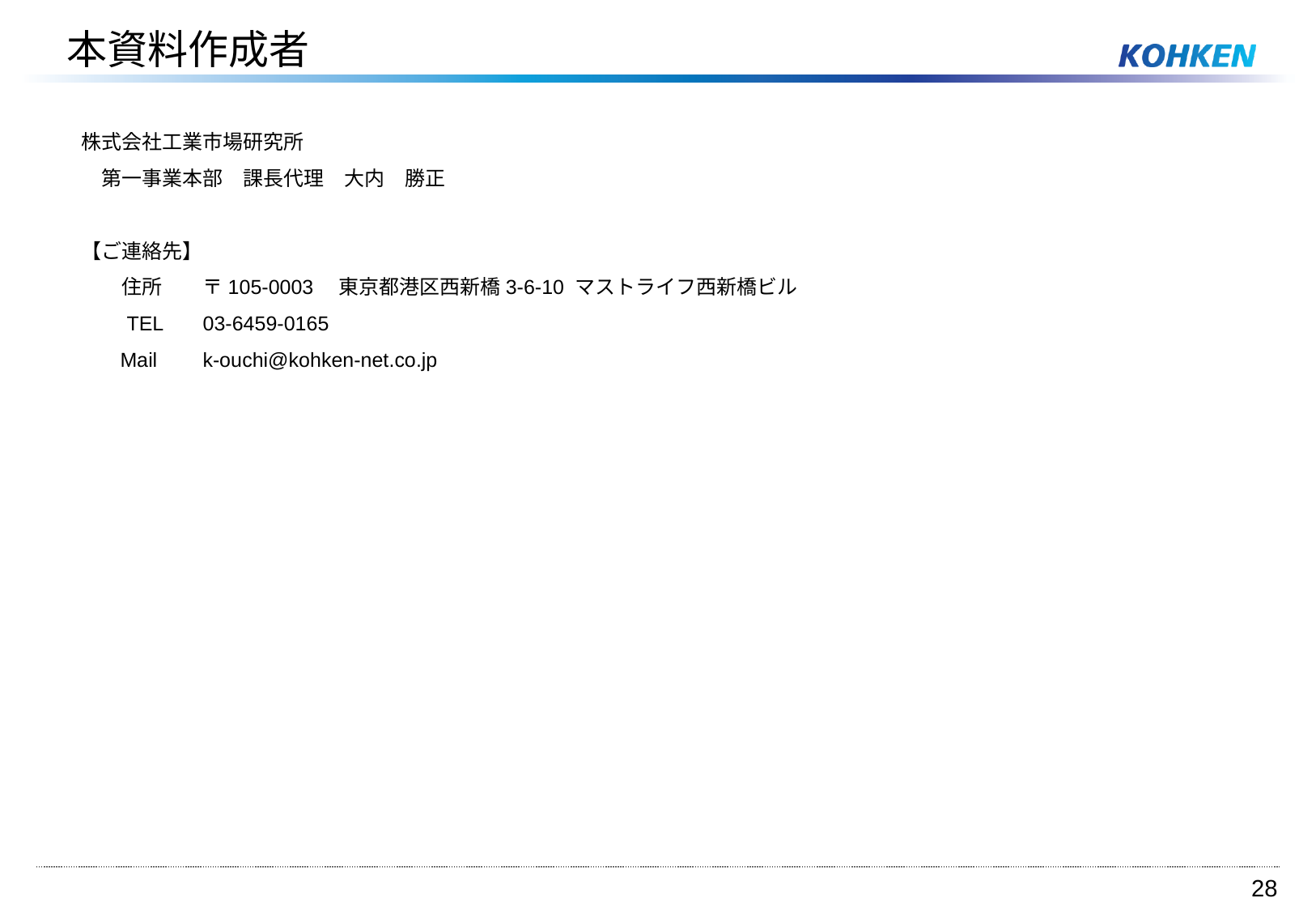

本資料作成者
株式会社工業市場研究所
　第一事業本部　課長代理　大内　勝正

【ご連絡先】
　　住所	〒105-0003　東京都港区西新橋3-6-10 マストライフ西新橋ビル
　　TEL	03-6459-0165
  　Mail　	k-ouchi@kohken-net.co.jp